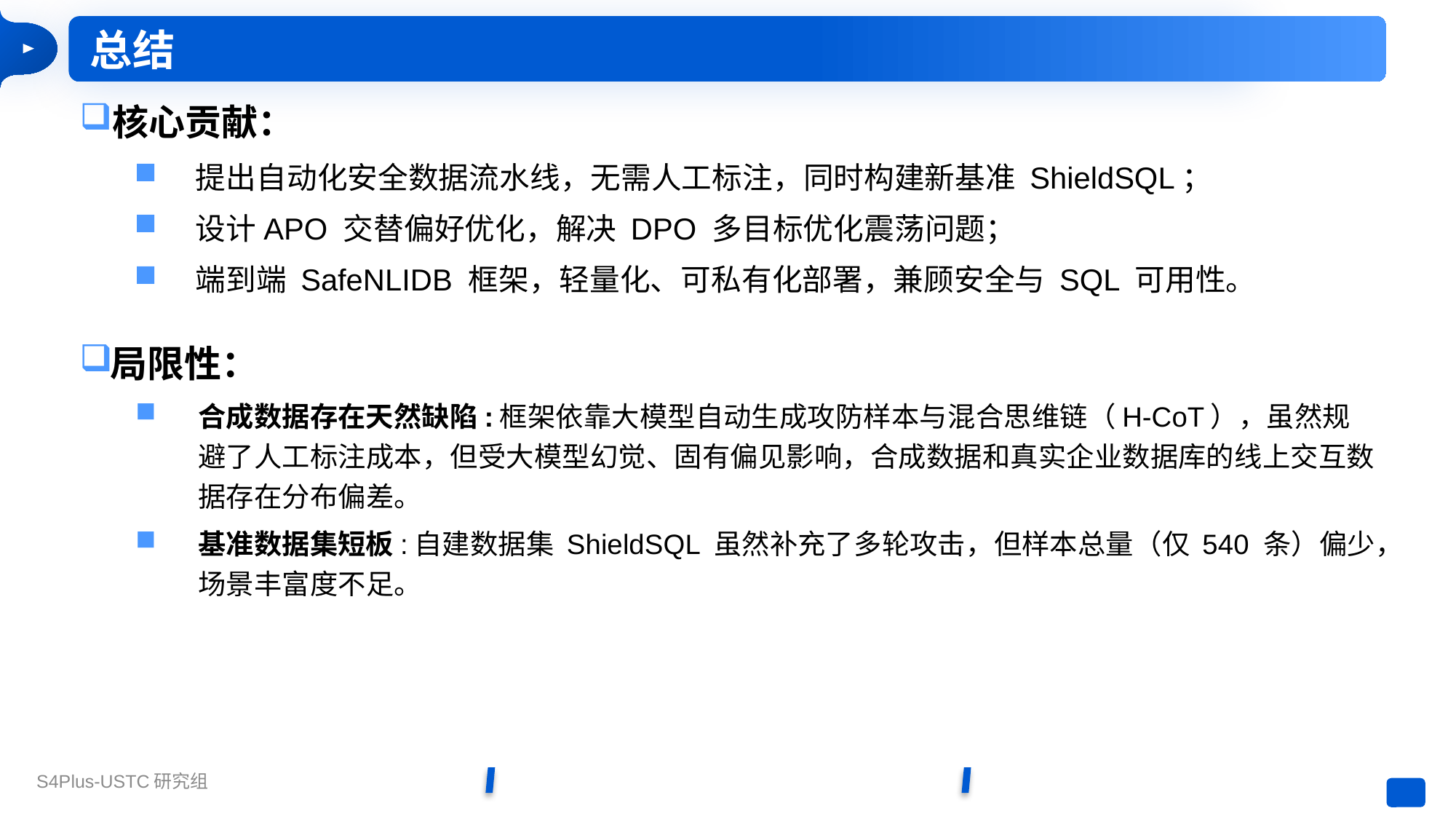

总结
核心贡献：
提出自动化安全数据流水线，无需人工标注，同时构建新基准 ShieldSQL；
设计APO 交替偏好优化，解决 DPO 多目标优化震荡问题；
端到端 SafeNLIDB 框架，轻量化、可私有化部署，兼顾安全与 SQL 可用性。
局限性：
合成数据存在天然缺陷:框架依靠大模型自动生成攻防样本与混合思维链（H-CoT），虽然规避了人工标注成本，但受大模型幻觉、固有偏见影响，合成数据和真实企业数据库的线上交互数据存在分布偏差。
基准数据集短板:自建数据集 ShieldSQL 虽然补充了多轮攻击，但样本总量（仅 540 条）偏少，场景丰富度不足。
12